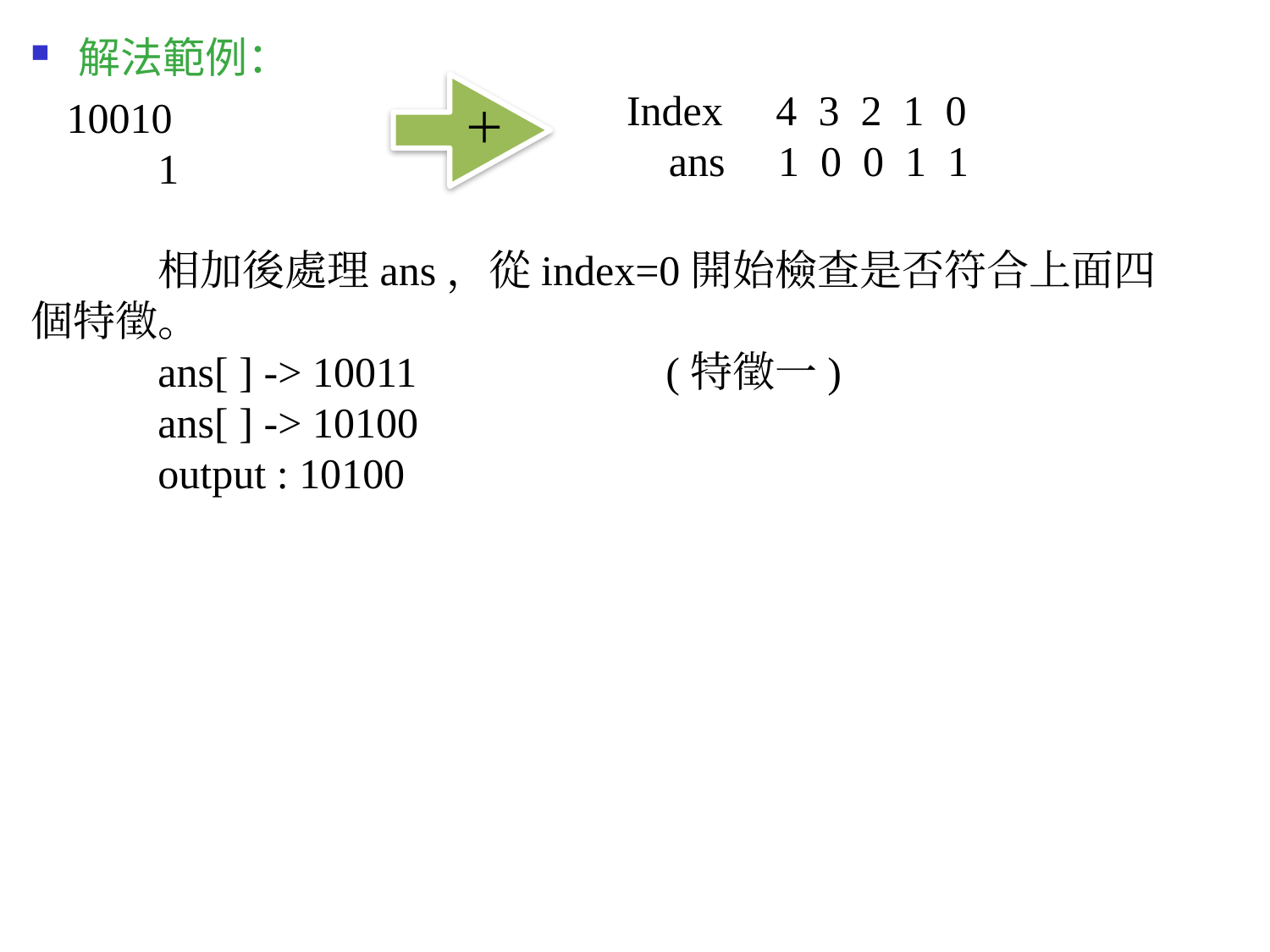

解法範例：
   10010
 	1

	相加後處理ans，從index=0開始檢查是否符合上面四個特徵。
	ans[ ] -> 10011		(特徵一)
	ans[ ] -> 10100
	output : 10100

Index     4  3  2  1  0
    ans     1  0  0  1  1
＋